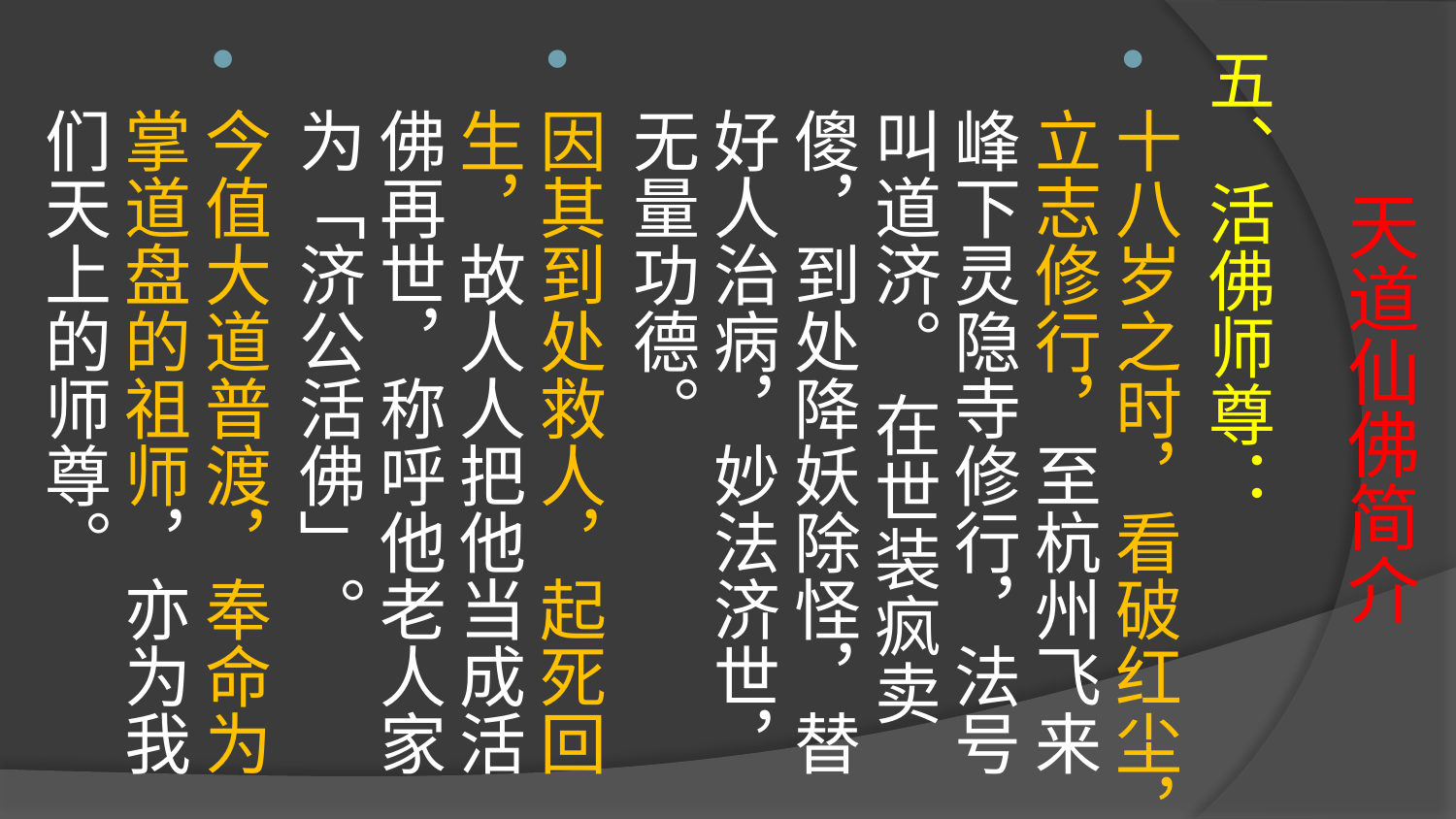

# 天道仙佛简介
五、活佛师尊：
十八岁之时，看破红尘，立志修行，至杭州飞来峰下灵隐寺修行，法号叫道济。 在世装疯卖傻，到处降妖除怪，替好人治病，妙法济世，无量功德。
因其到处救人，起死回生，故人人把他当成活佛再世，称呼他老人家为「济公活佛」。
今值大道普渡，奉命为掌道盘的祖师，亦为我们天上的师尊。